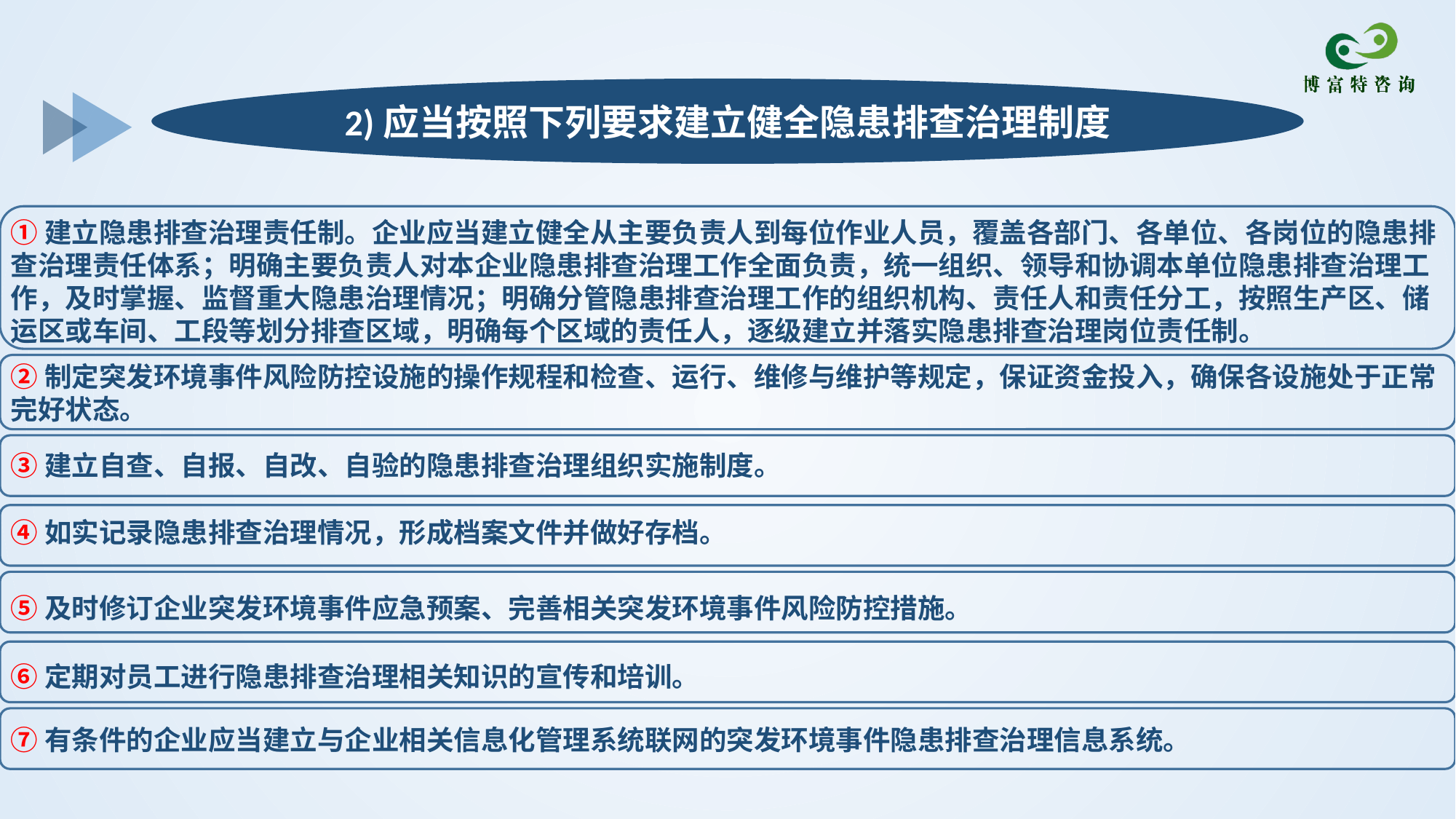

2)应当按照下列要求建立健全隐患排查治理制度

①建立隐患排查治理责任制。企业应当建立健全从主要负责人到每位作业人员，覆盖各部门、各单位、各岗位的隐患排查治理责任体系；明确主要负责人对本企业隐患排查治理工作全面负责，统一组织、领导和协调本单位隐患排查治理工作，及时掌握、监督重大隐患治理情况；明确分管隐患排查治理工作的组织机构、责任人和责任分工，按照生产区、储运区或车间、工段等划分排查区域，明确每个区域的责任人，逐级建立并落实隐患排查治理岗位责任制。
②制定突发环境事件风险防控设施的操作规程和检查、运行、维修与维护等规定，保证资金投入，确保各设施处于正常完好状态。

③建立自查、自报、自改、自验的隐患排查治理组织实施制度。

④如实记录隐患排查治理情况，形成档案文件并做好存档。

⑤及时修订企业突发环境事件应急预案、完善相关突发环境事件风险防控措施。

⑥定期对员工进行隐患排查治理相关知识的宣传和培训。

⑦有条件的企业应当建立与企业相关信息化管理系统联网的突发环境事件隐患排查治理信息系统。